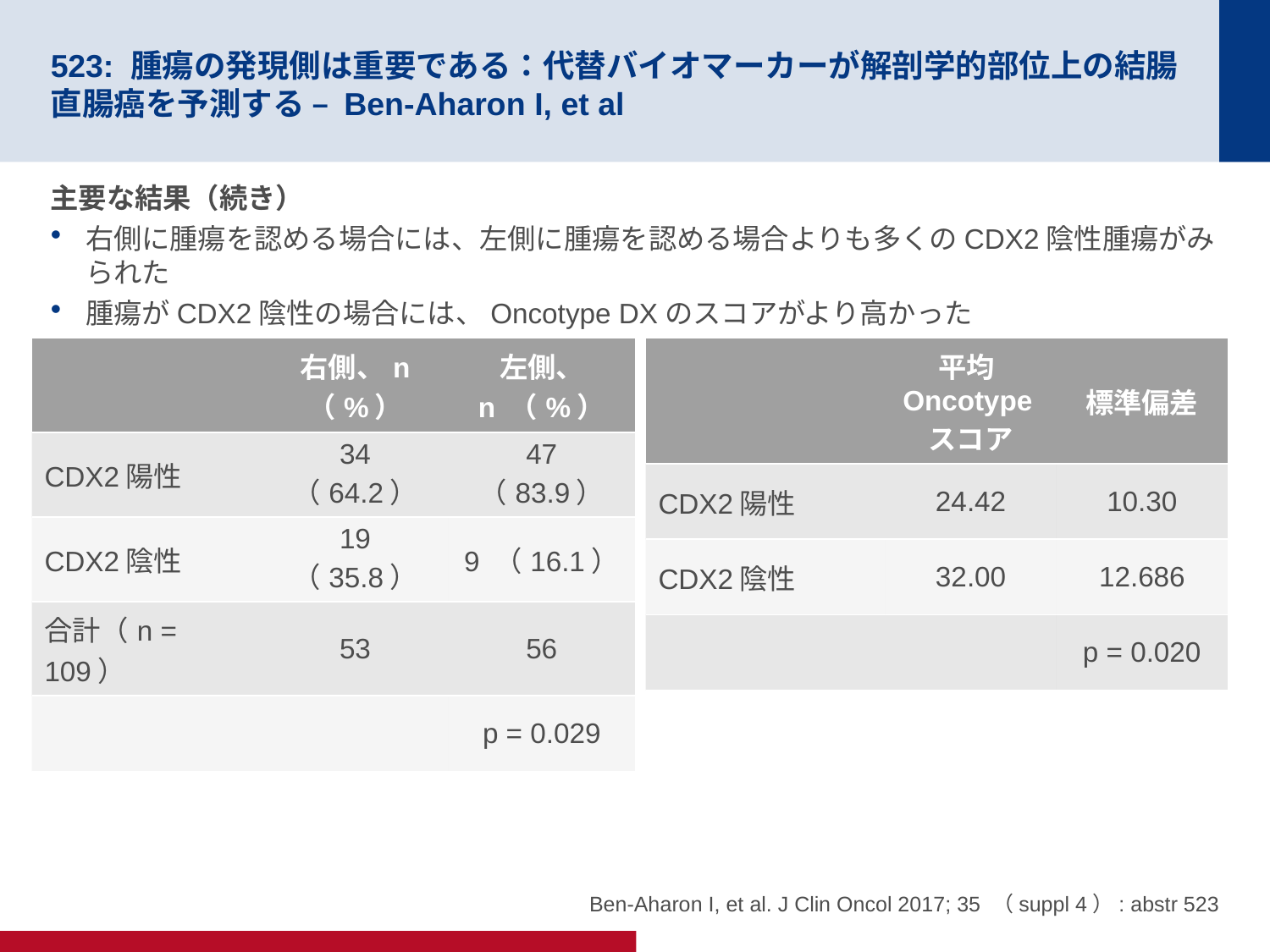

# 523: 腫瘍の発現側は重要である：代替バイオマーカーが解剖学的部位上の結腸直腸癌を予測する – Ben-Aharon I, et al
主要な結果（続き）
右側に腫瘍を認める場合には、左側に腫瘍を認める場合よりも多くのCDX2陰性腫瘍がみられた
腫瘍がCDX2陰性の場合には、Oncotype DXのスコアがより高かった

|  | 右側、n （%） | 左側、 n （%） |
| --- | --- | --- |
| CDX2陽性 | 34 （64.2） | 47 （83.9） |
| CDX2陰性 | 19 （35.8） | 9 （16.1） |
| 合計（n = 109） | 53 | 56 |
|  |  | p = 0.029 |
|  | 平均Oncotypeスコア | 標準偏差 |
| --- | --- | --- |
| CDX2陽性 | 24.42 | 10.30 |
| CDX2陰性 | 32.00 | 12.686 |
|  |  | p = 0.020 |
Ben-Aharon I, et al. J Clin Oncol 2017; 35 （suppl 4）: abstr 523